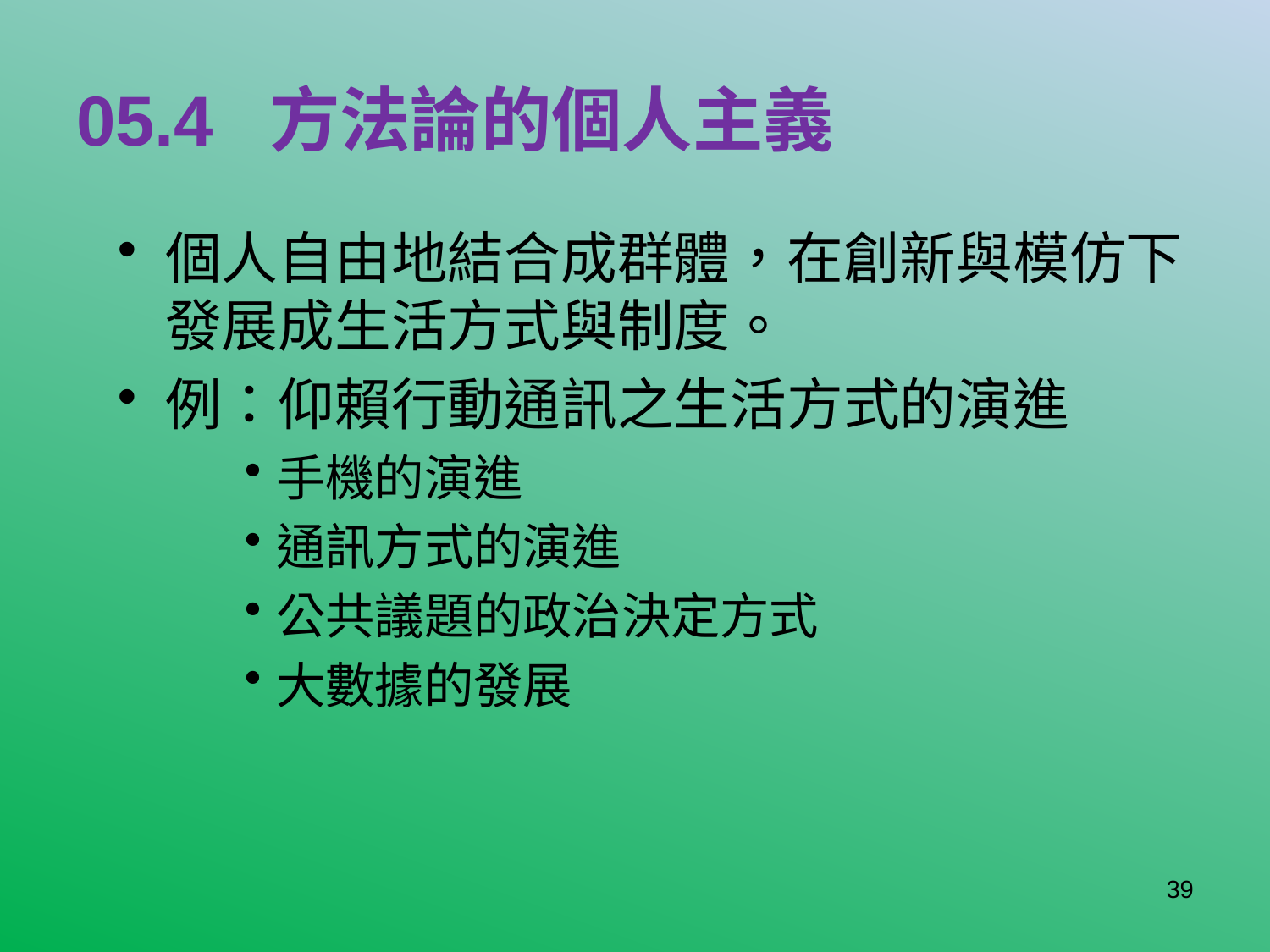

# 05.4  方法論的個人主義
個人自由地結合成群體，在創新與模仿下發展成生活方式與制度。
例：仰賴行動通訊之生活方式的演進
手機的演進
通訊方式的演進
公共議題的政治決定方式
大數據的發展

39